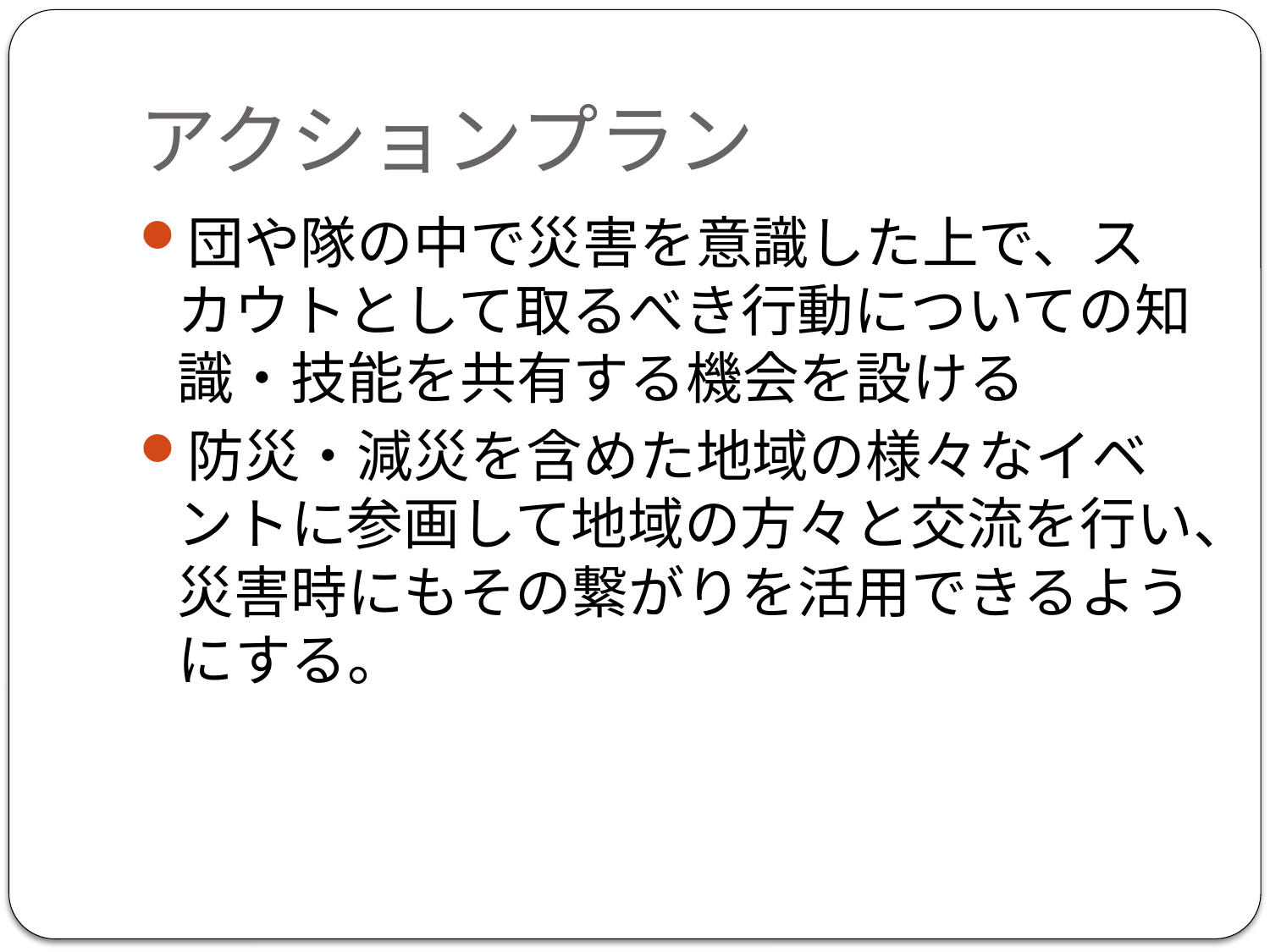

# アクションプラン
団や隊の中で災害を意識した上で、スカウトとして取るべき行動についての知識・技能を共有する機会を設ける
防災・減災を含めた地域の様々なイベントに参画して地域の方々と交流を行い、災害時にもその繋がりを活用できるようにする。